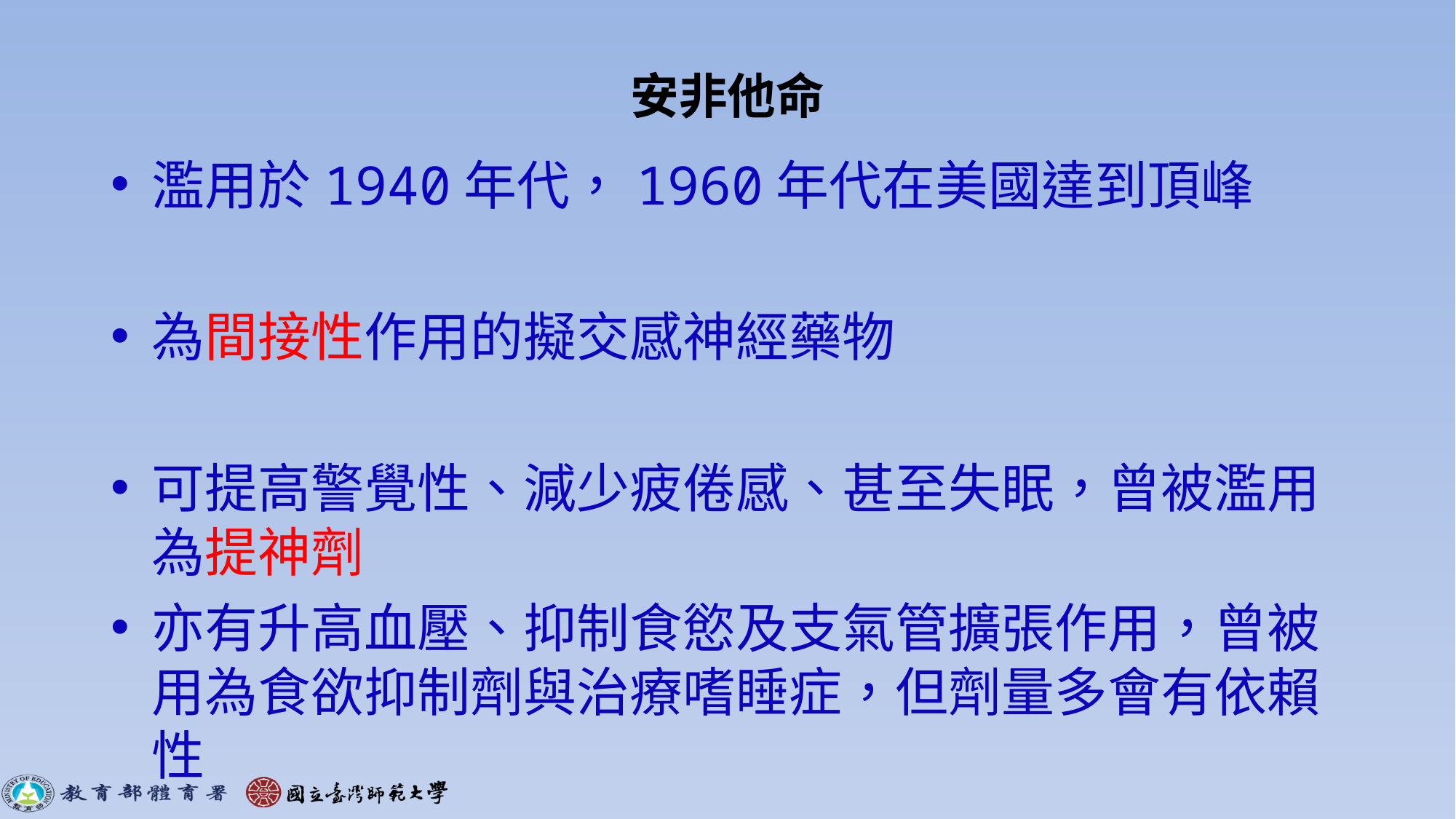

# 安非他命
濫用於1940年代，1960年代在美國達到頂峰

為間接性作用的擬交感神經藥物

可提高警覺性、減少疲倦感、甚至失眠，曾被濫用為提神劑
亦有升高血壓、抑制食慾及支氣管擴張作用，曾被用為食欲抑制劑與治療嗜睡症，但劑量多會有依賴性